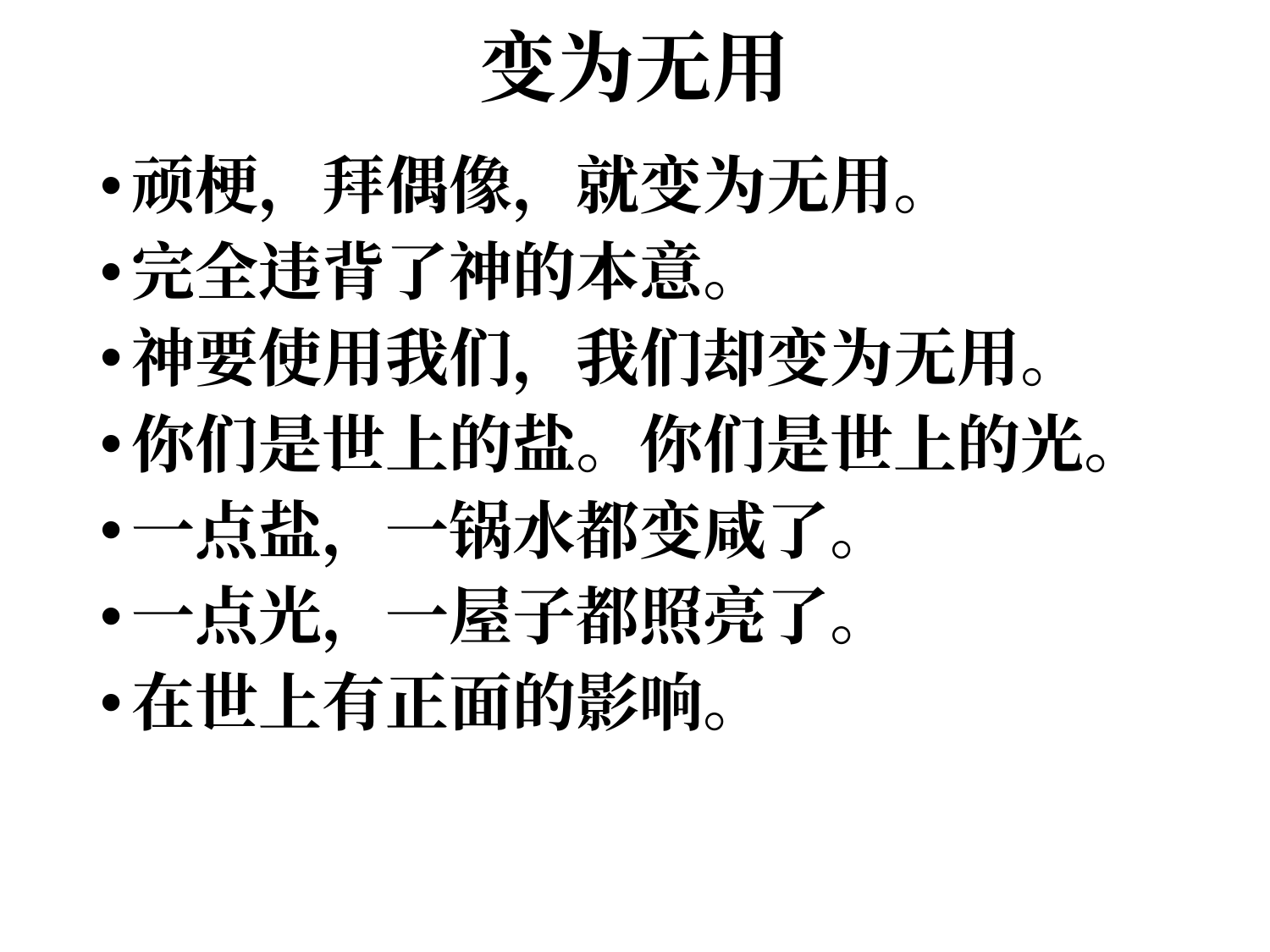

# 变为无用
顽梗，拜偶像，就变为无用。
完全违背了神的本意。
神要使用我们，我们却变为无用。
你们是世上的盐。你们是世上的光。
一点盐，一锅水都变咸了。
一点光，一屋子都照亮了。
在世上有正面的影响。